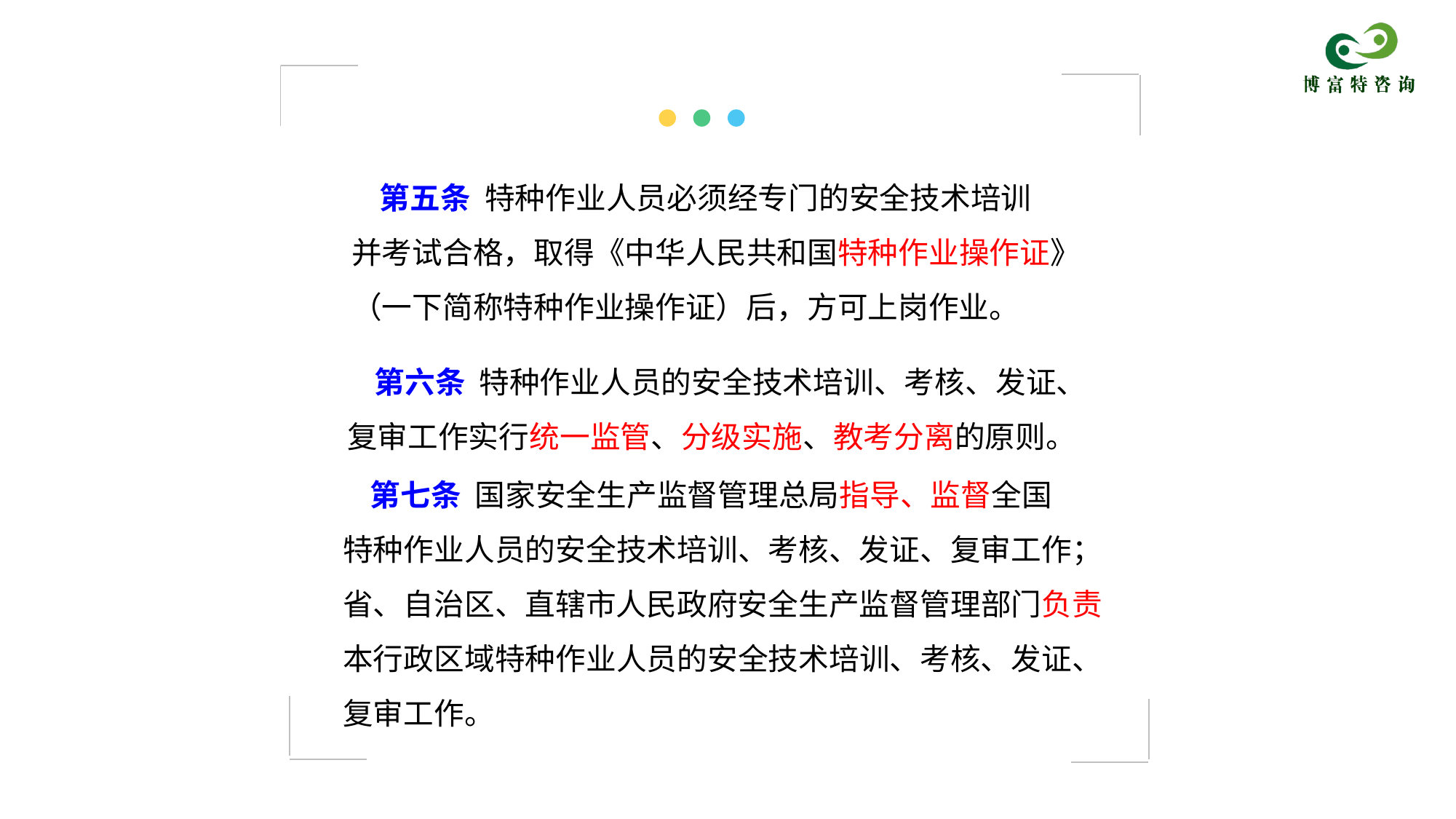

第五条  特种作业人员必须经专门的安全技术培训
并考试合格，取得《中华人民共和国特种作业操作证》
（一下简称特种作业操作证）后，方可上岗作业。
   第六条  特种作业人员的安全技术培训、考核、发证、
复审工作实行统一监管、分级实施、教考分离的原则。
   第七条  国家安全生产监督管理总局指导、监督全国
特种作业人员的安全技术培训、考核、发证、复审工作；
省、自治区、直辖市人民政府安全生产监督管理部门负责
本行政区域特种作业人员的安全技术培训、考核、发证、
复审工作。